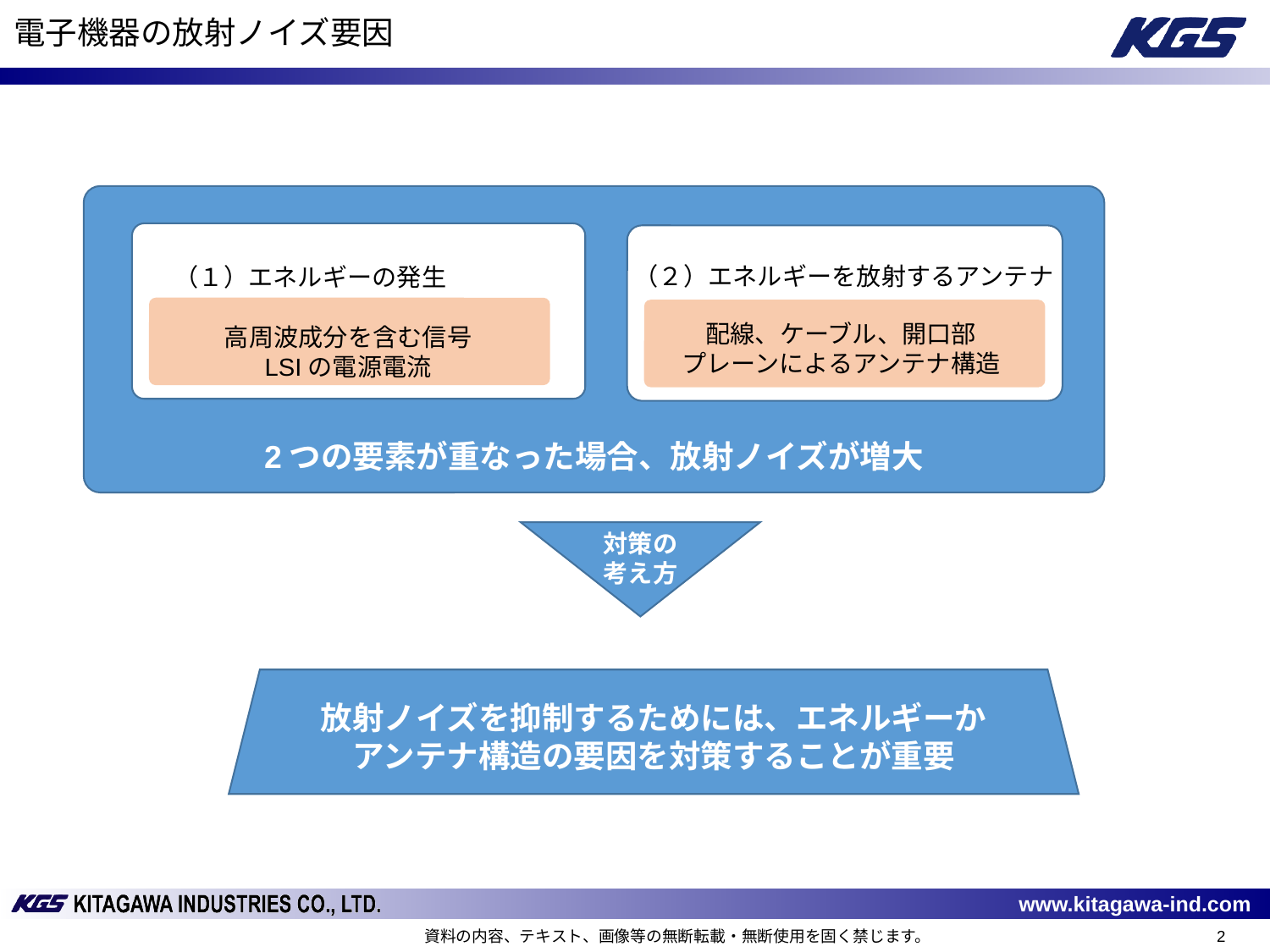

電子機器の放射ノイズ要因

（２）エネルギーを放射するアンテナ
（１）エネルギーの発生

配線、ケーブル、開口部
プレーンによるアンテナ構造
高周波成分を含む信号
LSIの電源電流
2つの要素が重なった場合、放射ノイズが増大
対策の
考え方

放射ノイズを抑制するためには、エネルギーか
アンテナ構造の要因を対策することが重要
資料の内容、テキスト、画像等の無断転載・無断使用を固く禁じます。
2